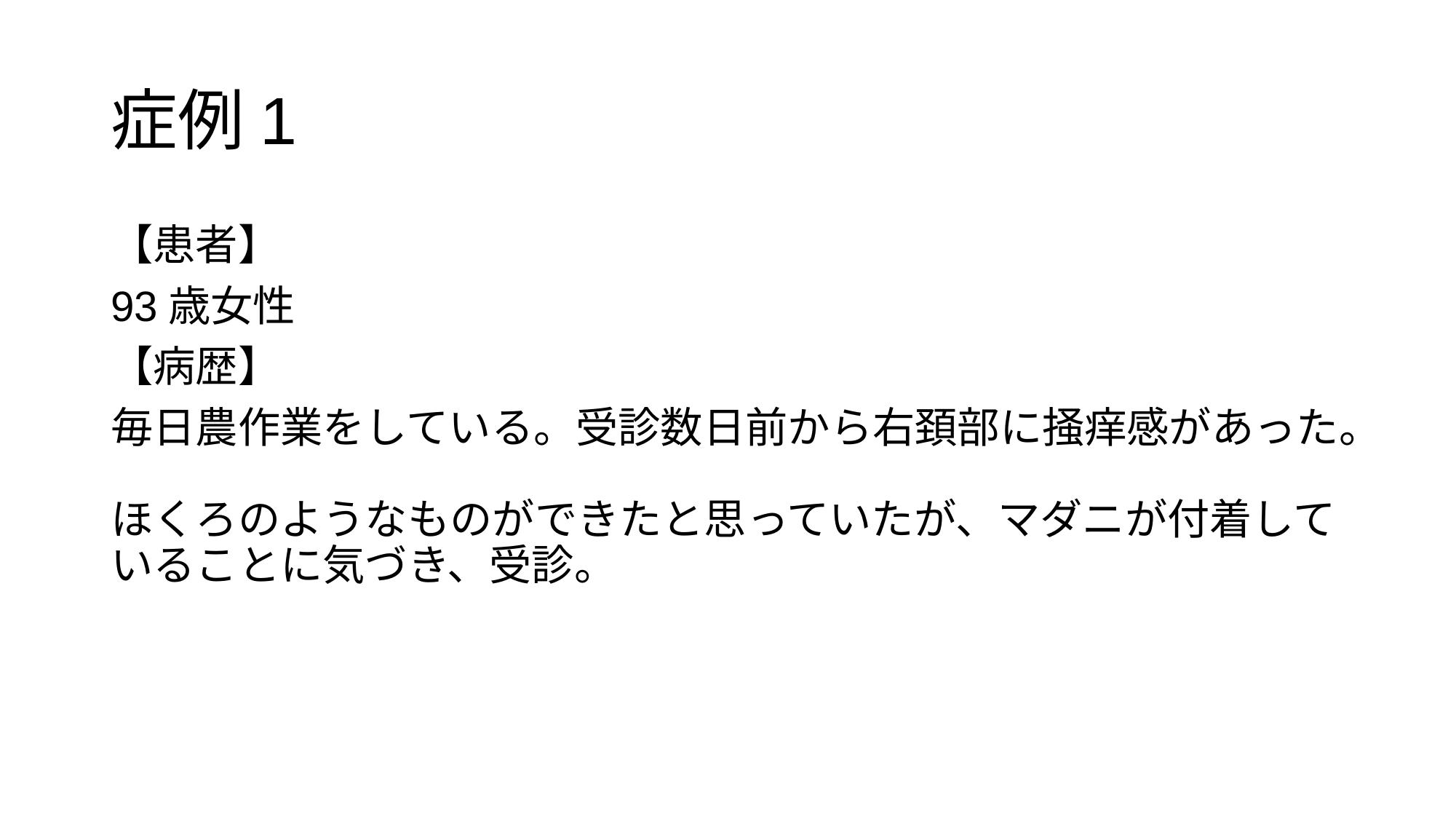

# 症例1
【患者】
93歳女性
【病歴】
毎日農作業をしている。受診数日前から右頚部に掻痒感があった。
ほくろのようなものができたと思っていたが、マダニが付着して
いることに気づき、受診。